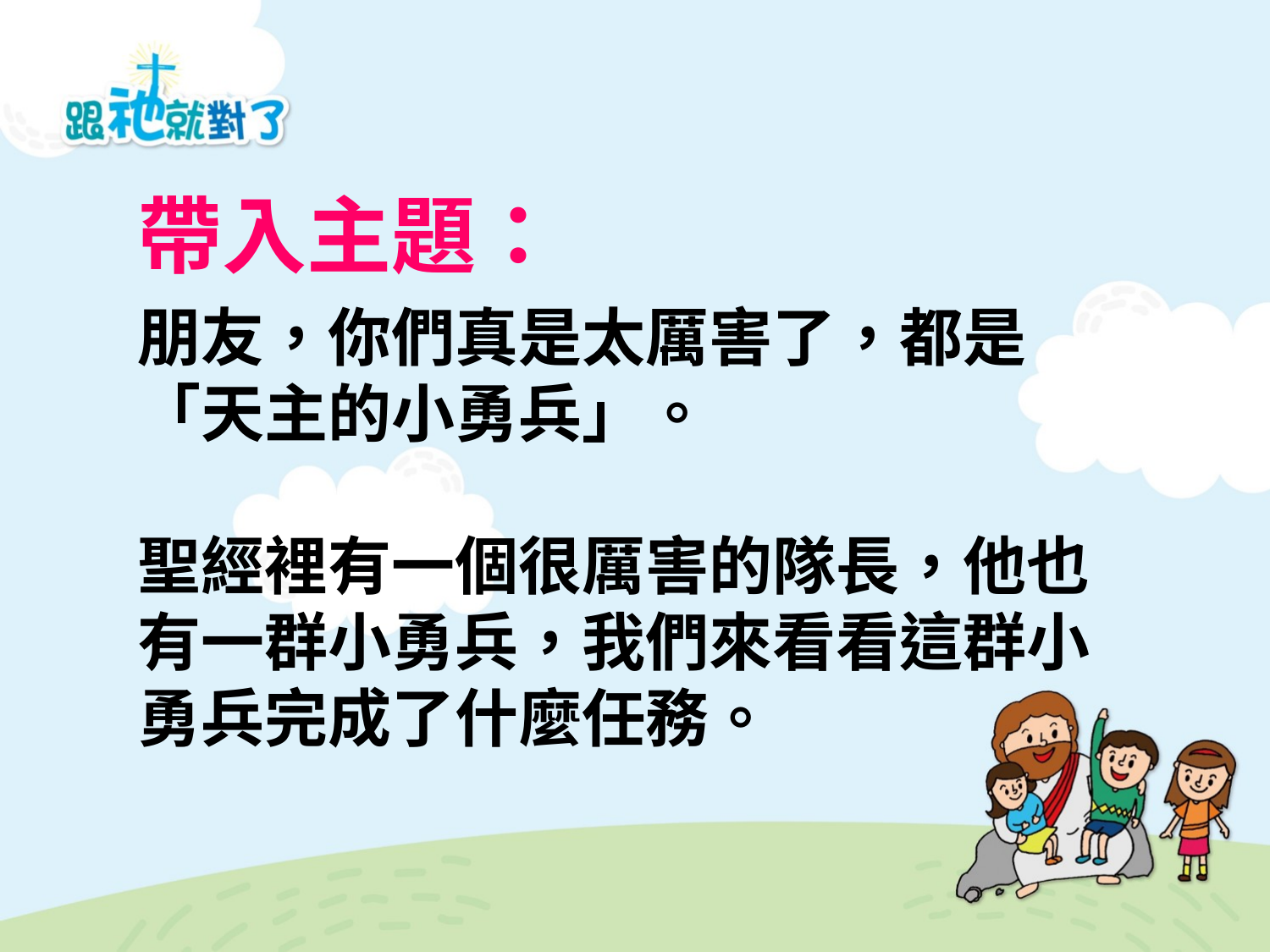

帶入主題：
朋友，你們真是太厲害了，都是「天主的小勇兵」。

聖經裡有一個很厲害的隊長，他也有一群小勇兵，我們來看看這群小勇兵完成了什麼任務。